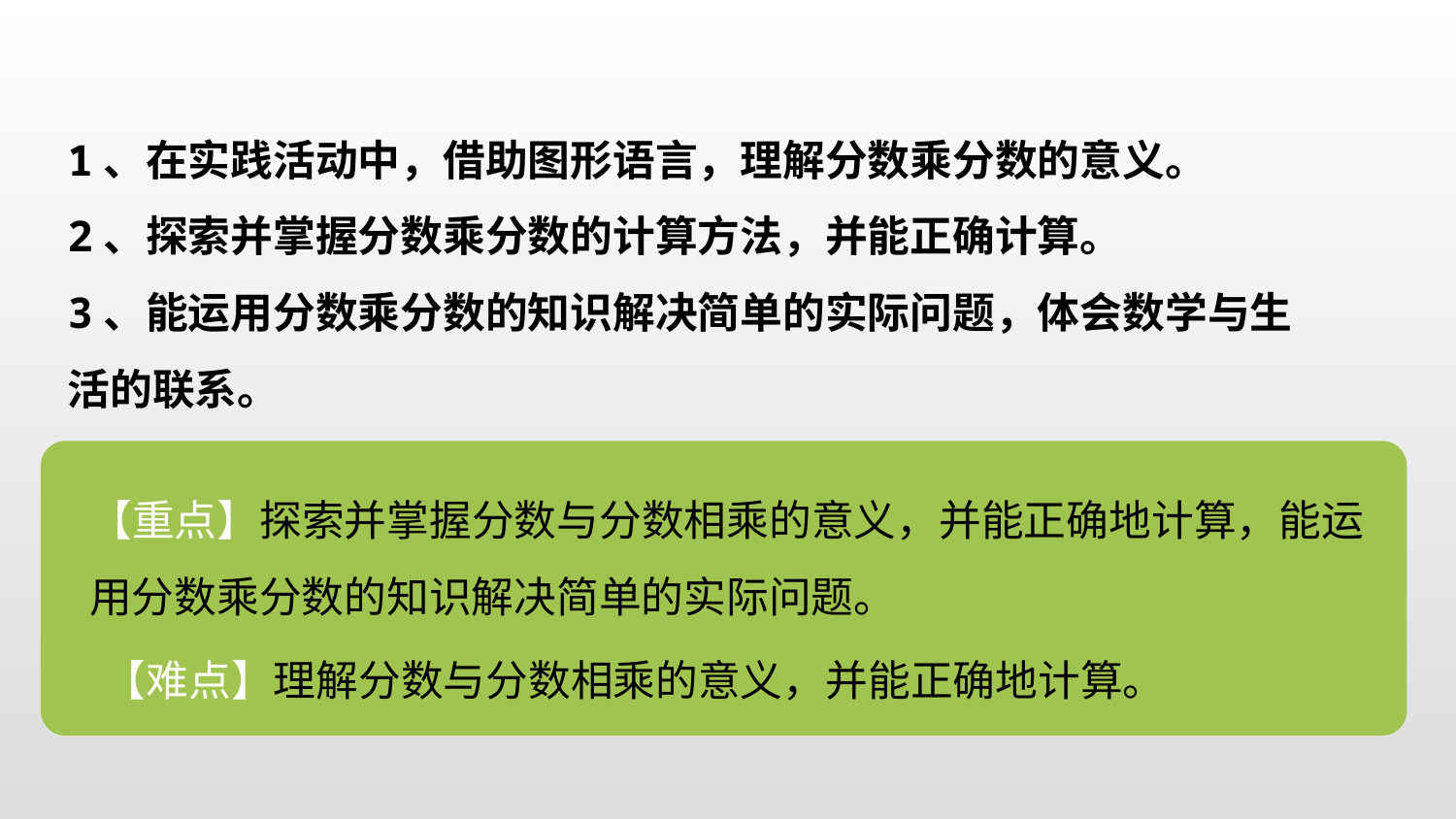

1、在实践活动中，借助图形语言，理解分数乘分数的意义。
2、探索并掌握分数乘分数的计算方法，并能正确计算。
3、能运用分数乘分数的知识解决简单的实际问题，体会数学与生活的联系。

【重点】探索并掌握分数与分数相乘的意义，并能正确地计算，能运用分数乘分数的知识解决简单的实际问题。

 【难点】理解分数与分数相乘的意义，并能正确地计算。